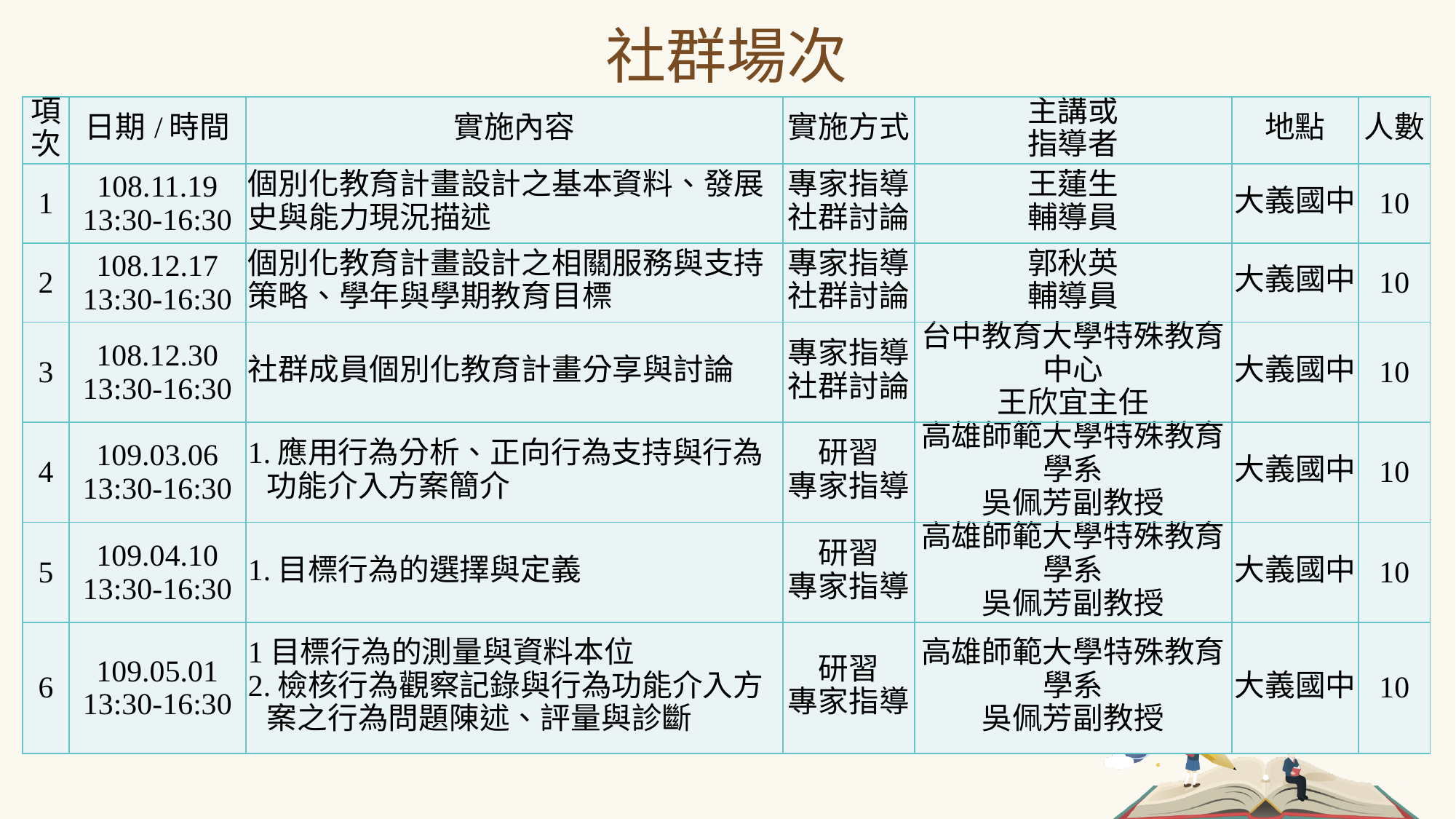

社群場次
| 項 次 | 日期/時間 | 實施內容 | 實施方式 | 主講或 指導者 | 地點 | 人數 |
| --- | --- | --- | --- | --- | --- | --- |
| 1 | 108.11.19 13:30-16:30 | 個別化教育計畫設計之基本資料、發展史與能力現況描述 | 專家指導 社群討論 | 王蓮生 輔導員 | 大義國中 | 10 |
| 2 | 108.12.17 13:30-16:30 | 個別化教育計畫設計之相關服務與支持策略、學年與學期教育目標 | 專家指導 社群討論 | 郭秋英 輔導員 | 大義國中 | 10 |
| 3 | 108.12.30 13:30-16:30 | 社群成員個別化教育計畫分享與討論 | 專家指導 社群討論 | 台中教育大學特殊教育中心 王欣宜主任 | 大義國中 | 10 |
| 4 | 109.03.06 13:30-16:30 | 1.應用行為分析、正向行為支持與行為功能介入方案簡介 | 研習 專家指導 | 高雄師範大學特殊教育學系 吳佩芳副教授 | 大義國中 | 10 |
| 5 | 109.04.10 13:30-16:30 | 1.目標行為的選擇與定義 | 研習 專家指導 | 高雄師範大學特殊教育學系 吳佩芳副教授 | 大義國中 | 10 |
| 6 | 109.05.01 13:30-16:30 | 1目標行為的測量與資料本位 2.檢核行為觀察記錄與行為功能介入方案之行為問題陳述、評量與診斷 | 研習 專家指導 | 高雄師範大學特殊教育學系 吳佩芳副教授 | 大義國中 | 10 |